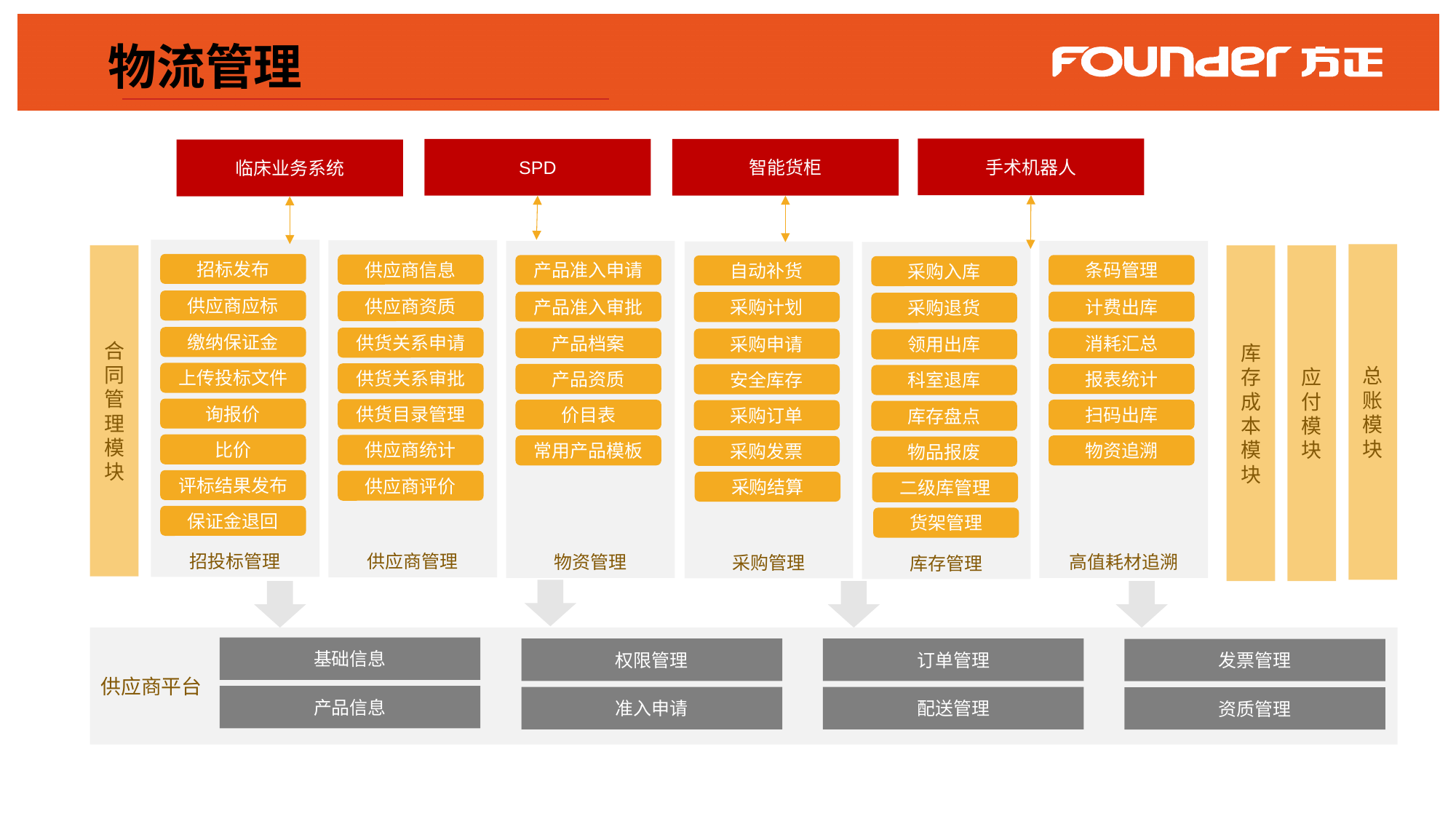

物流管理
手术机器人
智能货柜
SPD
临床业务系统
招投标管理
供应商管理
物资管理
高值耗材追溯
采购管理
库存管理
总账模块
库存成本模块
合同管理模块
应付模块
招标发布
供应商信息
产品准入申请
条码管理
自动补货
采购入库
供应商应标
供应商资质
产品准入审批
计费出库
采购计划
采购退货
缴纳保证金
供货关系申请
产品档案
消耗汇总
采购申请
领用出库
上传投标文件
供货关系审批
产品资质
报表统计
安全库存
科室退库
询报价
供货目录管理
价目表
扫码出库
采购订单
库存盘点
比价
供应商统计
常用产品模板
物资追溯
采购发票
物品报废
评标结果发布
供应商评价
采购结算
二级库管理
保证金退回
货架管理

供应商平台
基础信息
权限管理
订单管理
发票管理
产品信息
准入申请
配送管理
资质管理